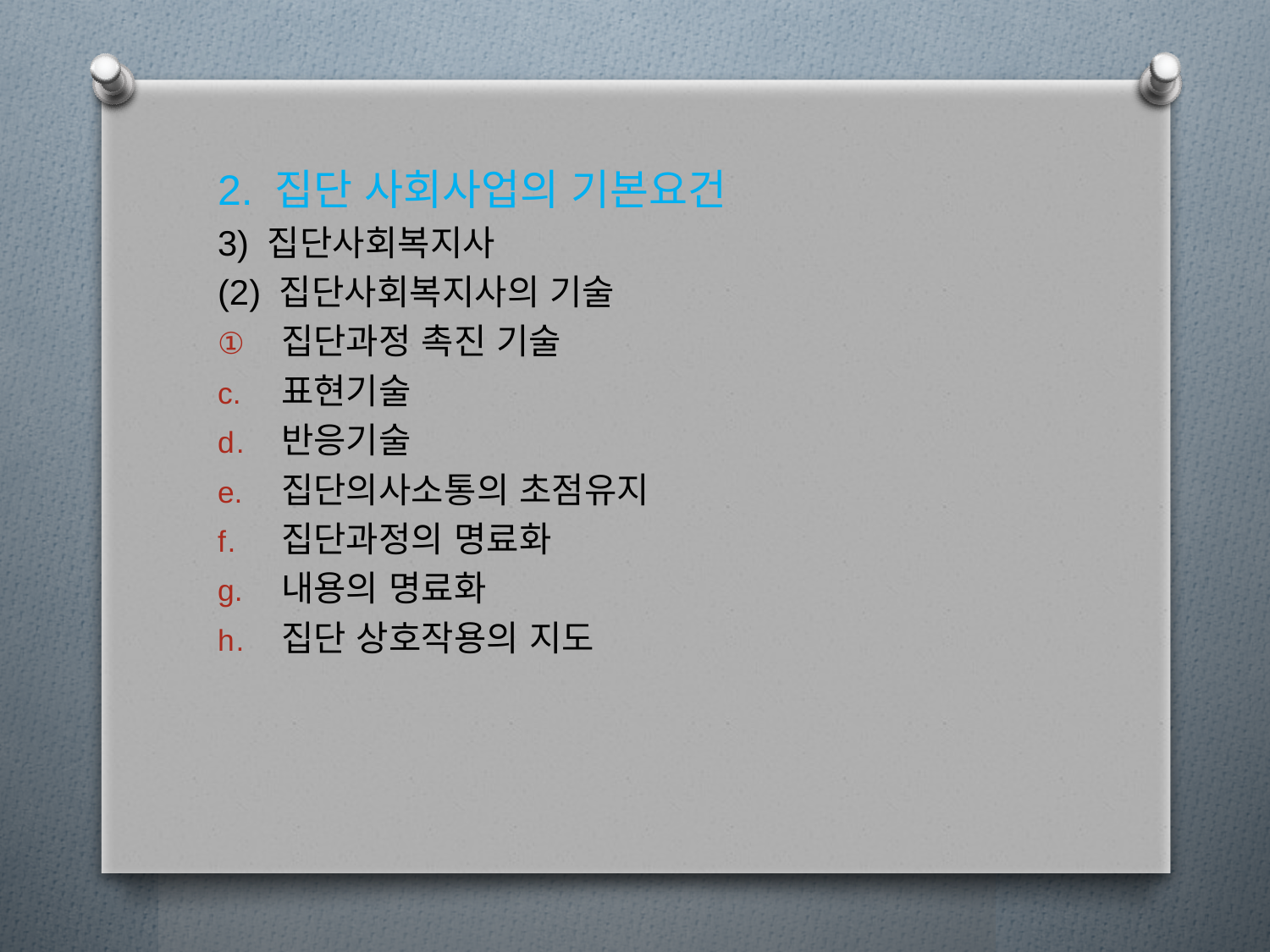

2. 집단 사회사업의 기본요건
3) 집단사회복지사
(2) 집단사회복지사의 기술
집단과정 촉진 기술
표현기술
반응기술
집단의사소통의 초점유지
집단과정의 명료화
내용의 명료화
집단 상호작용의 지도